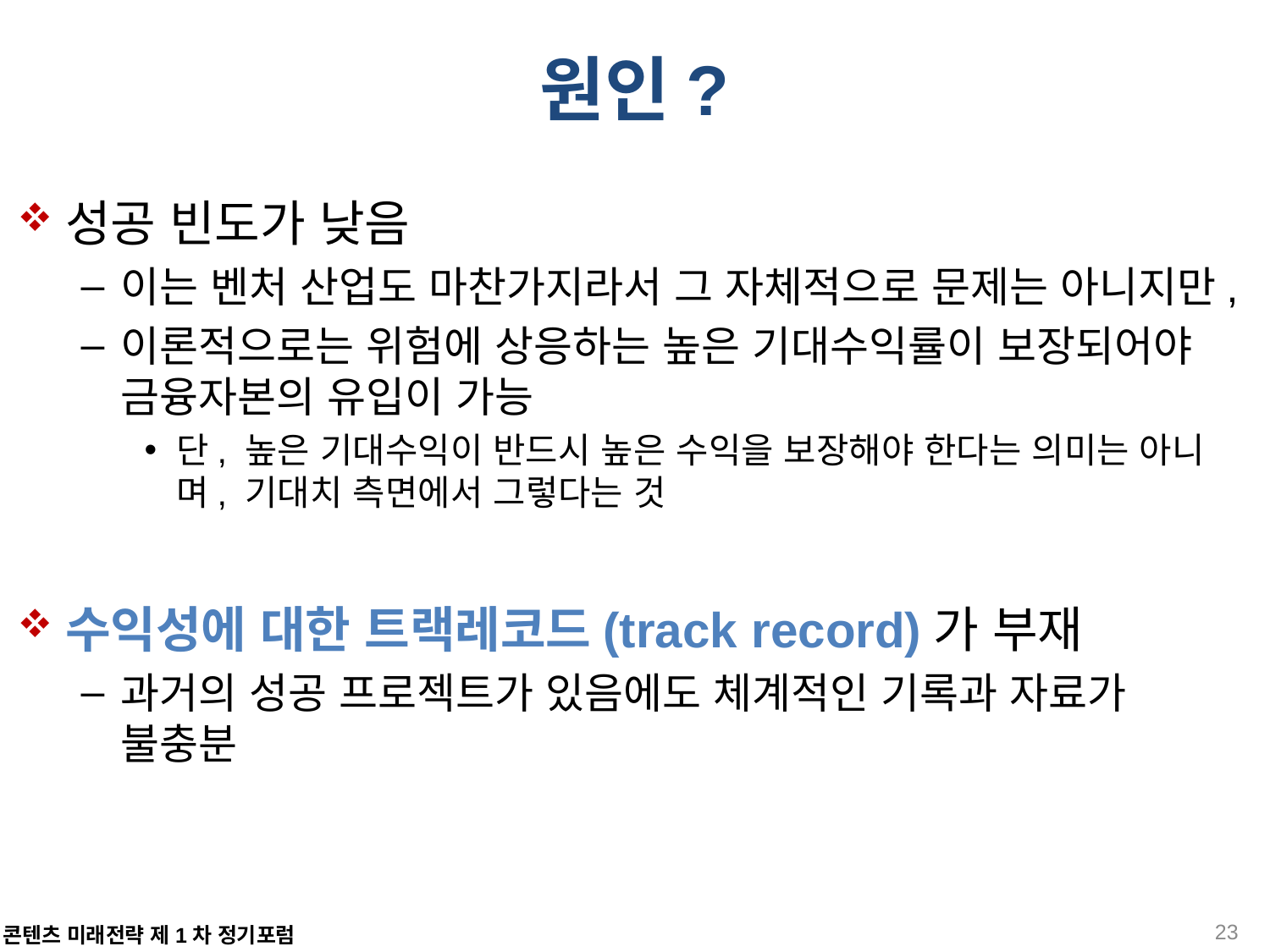

# 원인?
성공 빈도가 낮음
이는 벤처 산업도 마찬가지라서 그 자체적으로 문제는 아니지만,
이론적으로는 위험에 상응하는 높은 기대수익률이 보장되어야 금융자본의 유입이 가능
단, 높은 기대수익이 반드시 높은 수익을 보장해야 한다는 의미는 아니며, 기대치 측면에서 그렇다는 것

수익성에 대한 트랙레코드(track record)가 부재
과거의 성공 프로젝트가 있음에도 체계적인 기록과 자료가 불충분
23